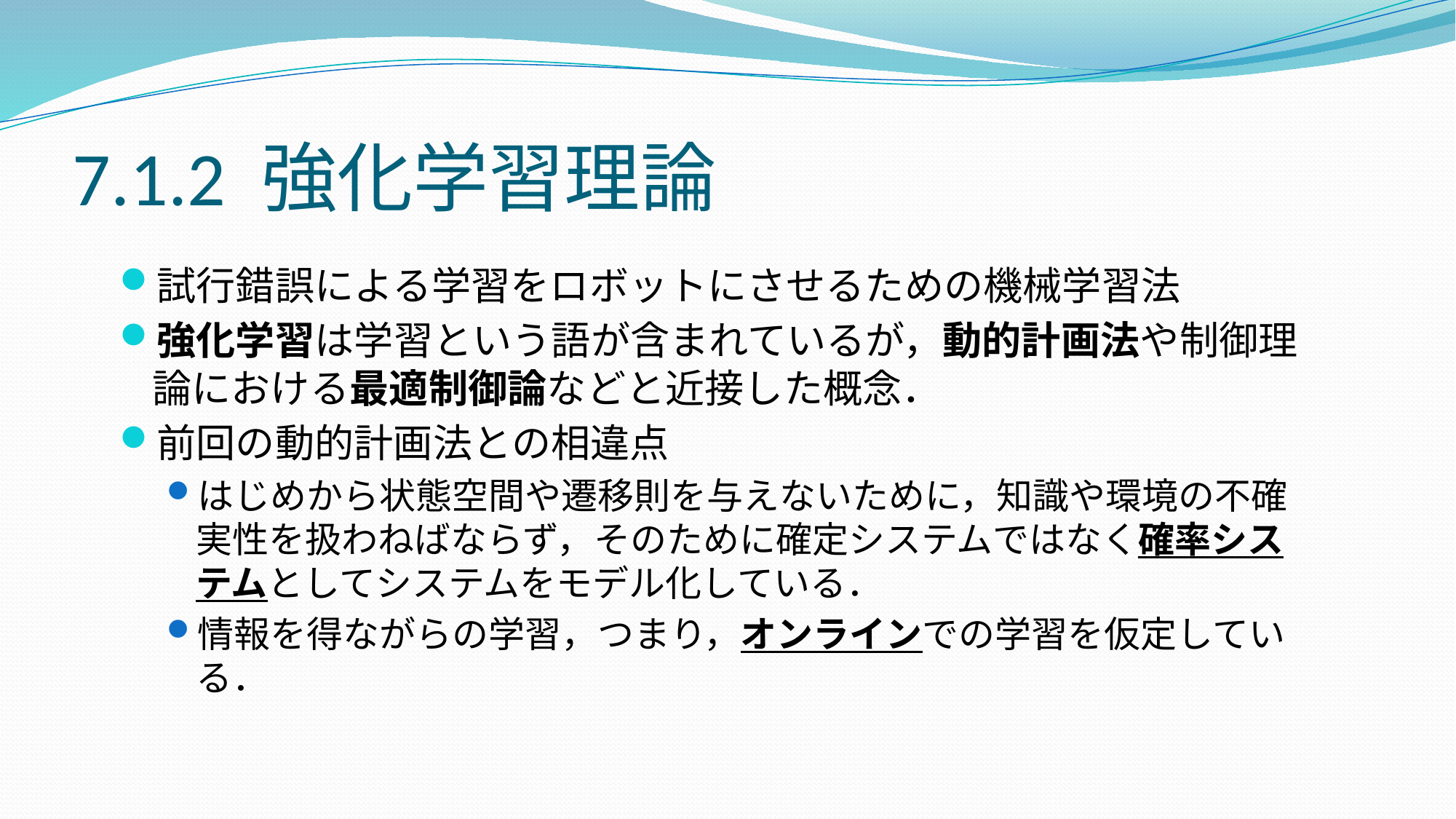

# 7.1.2 強化学習理論
試行錯誤による学習をロボットにさせるための機械学習法
強化学習は学習という語が含まれているが，動的計画法や制御理論における最適制御論などと近接した概念．
前回の動的計画法との相違点
はじめから状態空間や遷移則を与えないために，知識や環境の不確実性を扱わねばならず，そのために確定システムではなく確率システムとしてシステムをモデル化している．
情報を得ながらの学習，つまり，オンラインでの学習を仮定している．